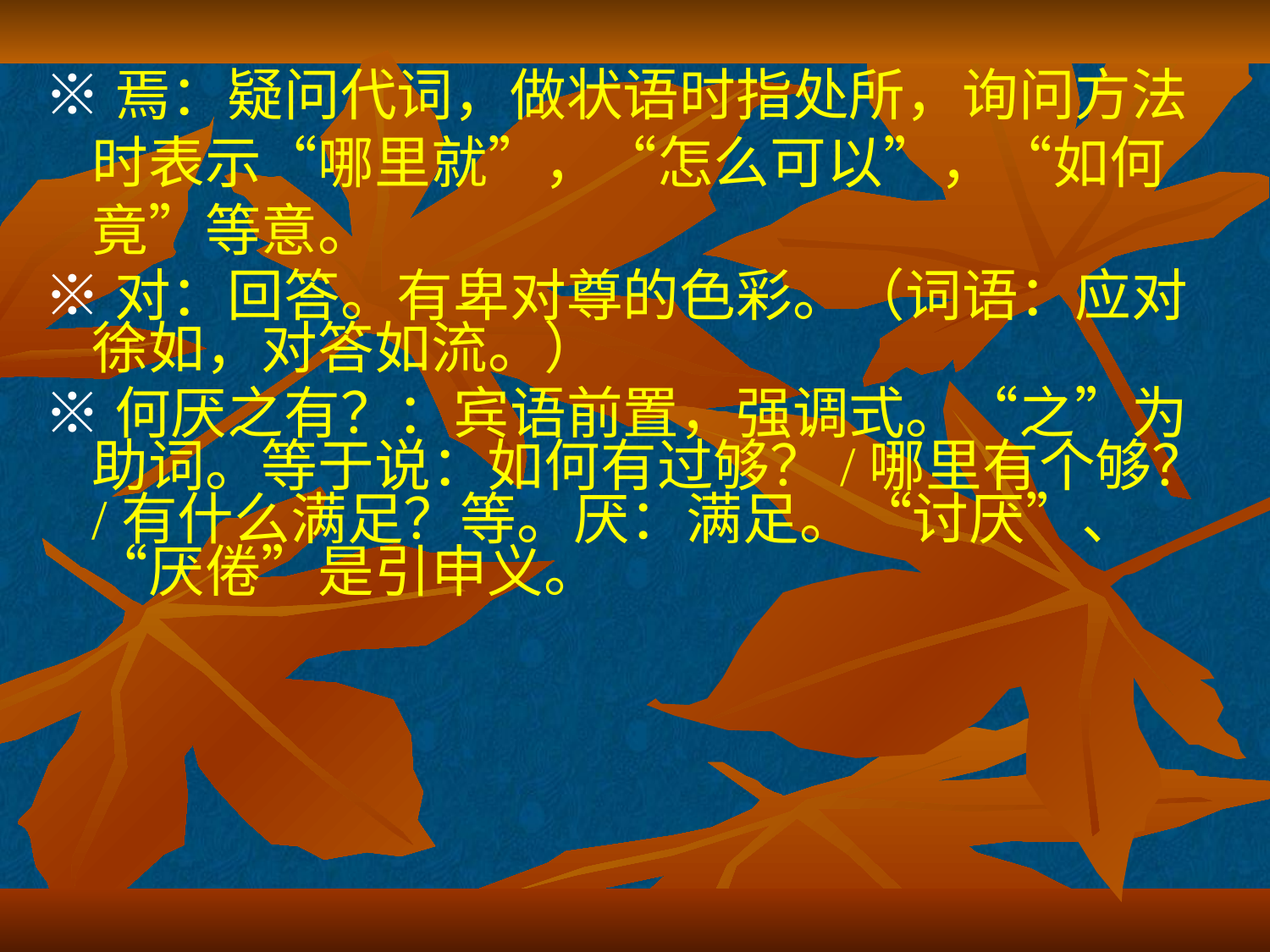

※焉：疑问代词，做状语时指处所，询问方法时表示“哪里就”，“怎么可以”，“如何竟”等意。
※对：回答。有卑对尊的色彩。（词语：应对徐如，对答如流。）
※何厌之有？：宾语前置，强调式。“之”为助词。等于说：如何有过够？/哪里有个够？/有什么满足？等。厌：满足。“讨厌”、“厌倦”是引申义。